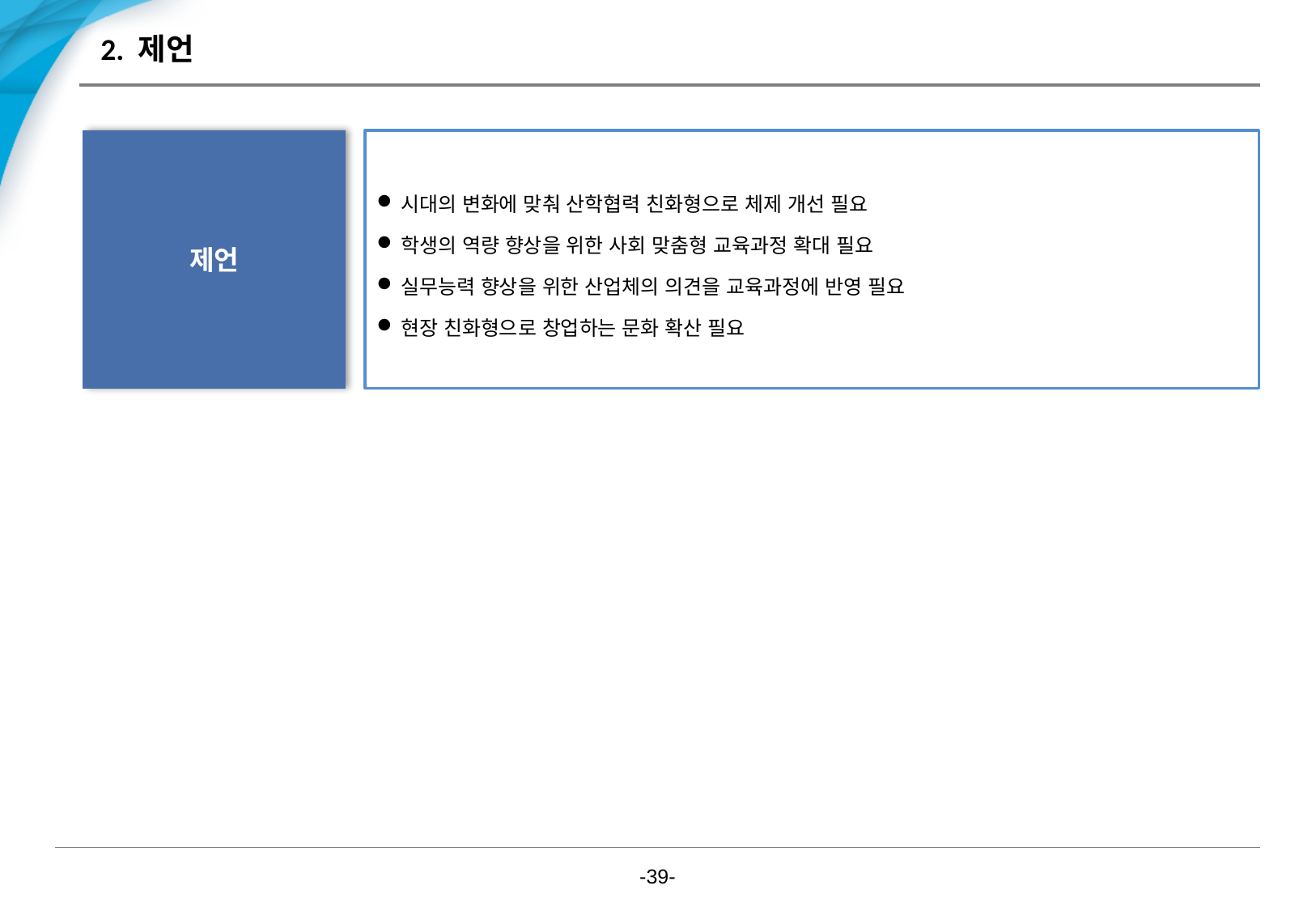

# 2. 제언
제언
시대의 변화에 맞춰 산학협력 친화형으로 체제 개선 필요
학생의 역량 향상을 위한 사회 맞춤형 교육과정 확대 필요
실무능력 향상을 위한 산업체의 의견을 교육과정에 반영 필요
현장 친화형으로 창업하는 문화 확산 필요
-39-